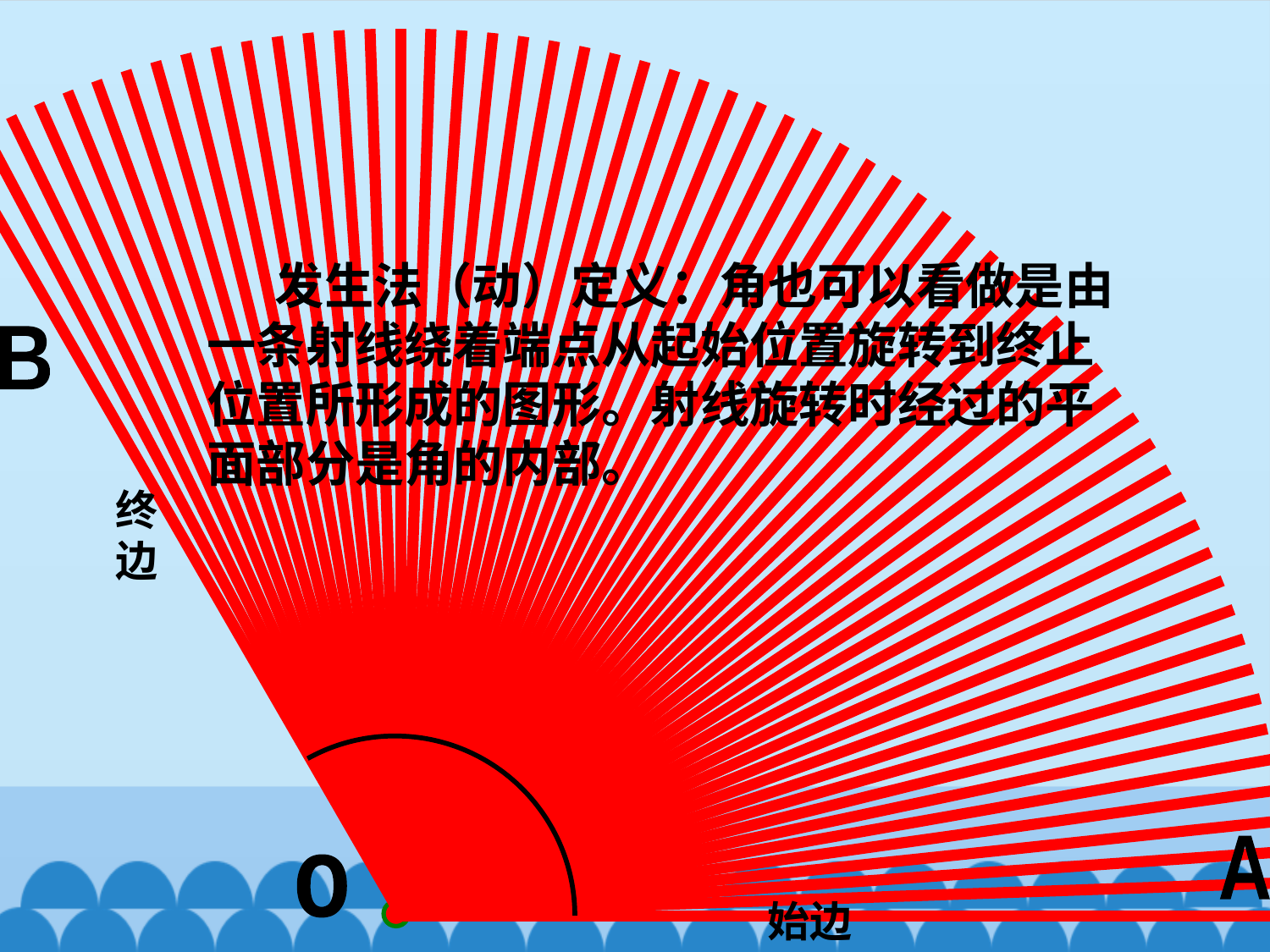

发生法（动）定义：角也可以看做是由一条射线绕着端点从起始位置旋转到终止位置所形成的图形。射线旋转时经过的平面部分是角的内部。
B
A
o

终边

始边